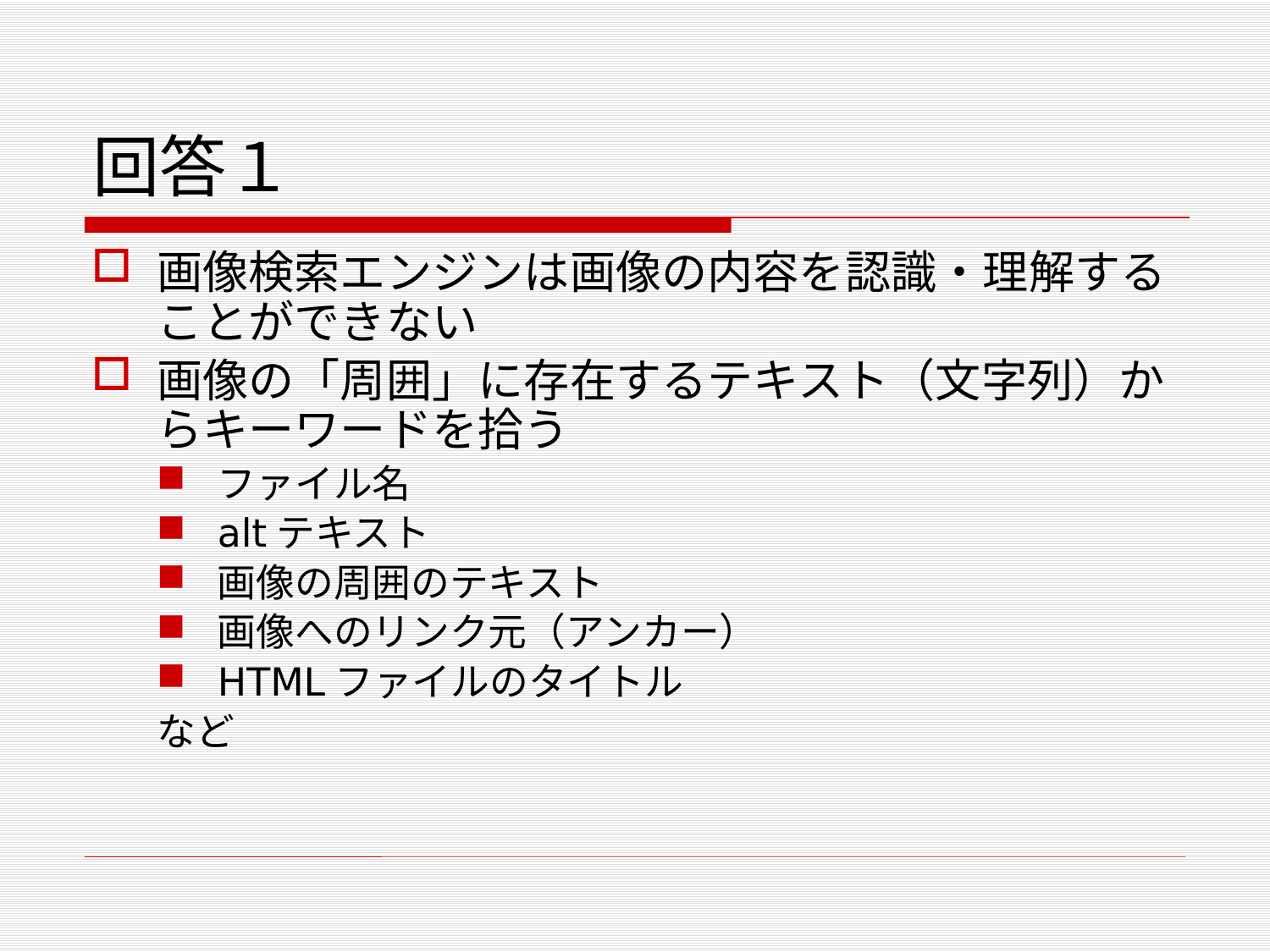

# 回答１
画像検索エンジンは画像の内容を認識・理解することができない
画像の「周囲」に存在するテキスト（文字列）からキーワードを拾う
ファイル名
altテキスト
画像の周囲のテキスト
画像へのリンク元（アンカー）
HTMLファイルのタイトル
など